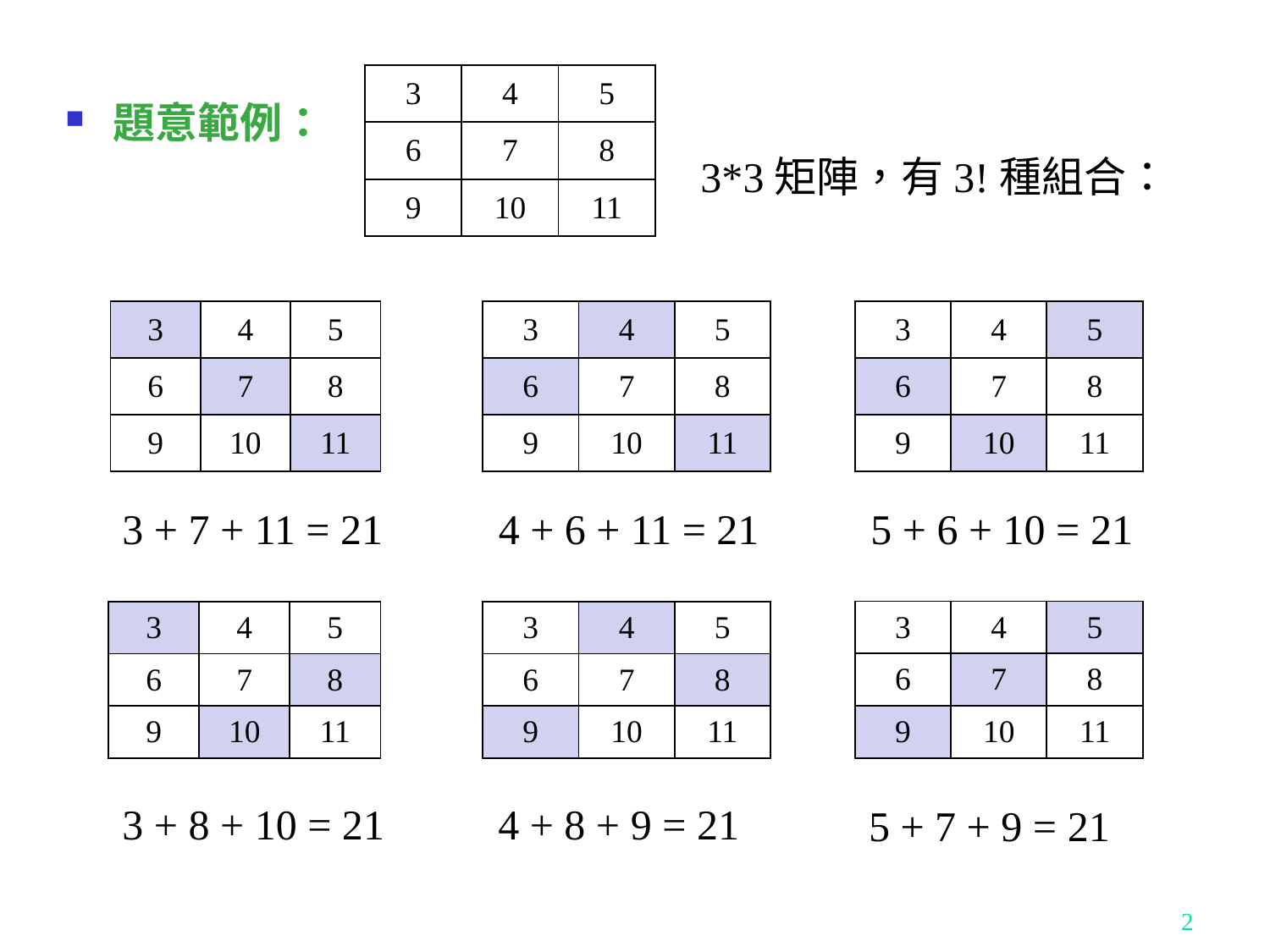

| 3 | 4 | 5 |
| --- | --- | --- |
| 6 | 7 | 8 |
| 9 | 10 | 11 |
題意範例：
					3*3矩陣，有3!種組合：
| 3 | 4 | 5 |
| --- | --- | --- |
| 6 | 7 | 8 |
| 9 | 10 | 11 |
| 3 | 4 | 5 |
| --- | --- | --- |
| 6 | 7 | 8 |
| 9 | 10 | 11 |
| 3 | 4 | 5 |
| --- | --- | --- |
| 6 | 7 | 8 |
| 9 | 10 | 11 |
5 + 6 + 10 = 21
4 + 6 + 11 = 21
3 + 7 + 11 = 21
| 3 | 4 | 5 |
| --- | --- | --- |
| 6 | 7 | 8 |
| 9 | 10 | 11 |
| 3 | 4 | 5 |
| --- | --- | --- |
| 6 | 7 | 8 |
| 9 | 10 | 11 |
| 3 | 4 | 5 |
| --- | --- | --- |
| 6 | 7 | 8 |
| 9 | 10 | 11 |
4 + 8 + 9 = 21
3 + 8 + 10 = 21
5 + 7 + 9 = 21
2